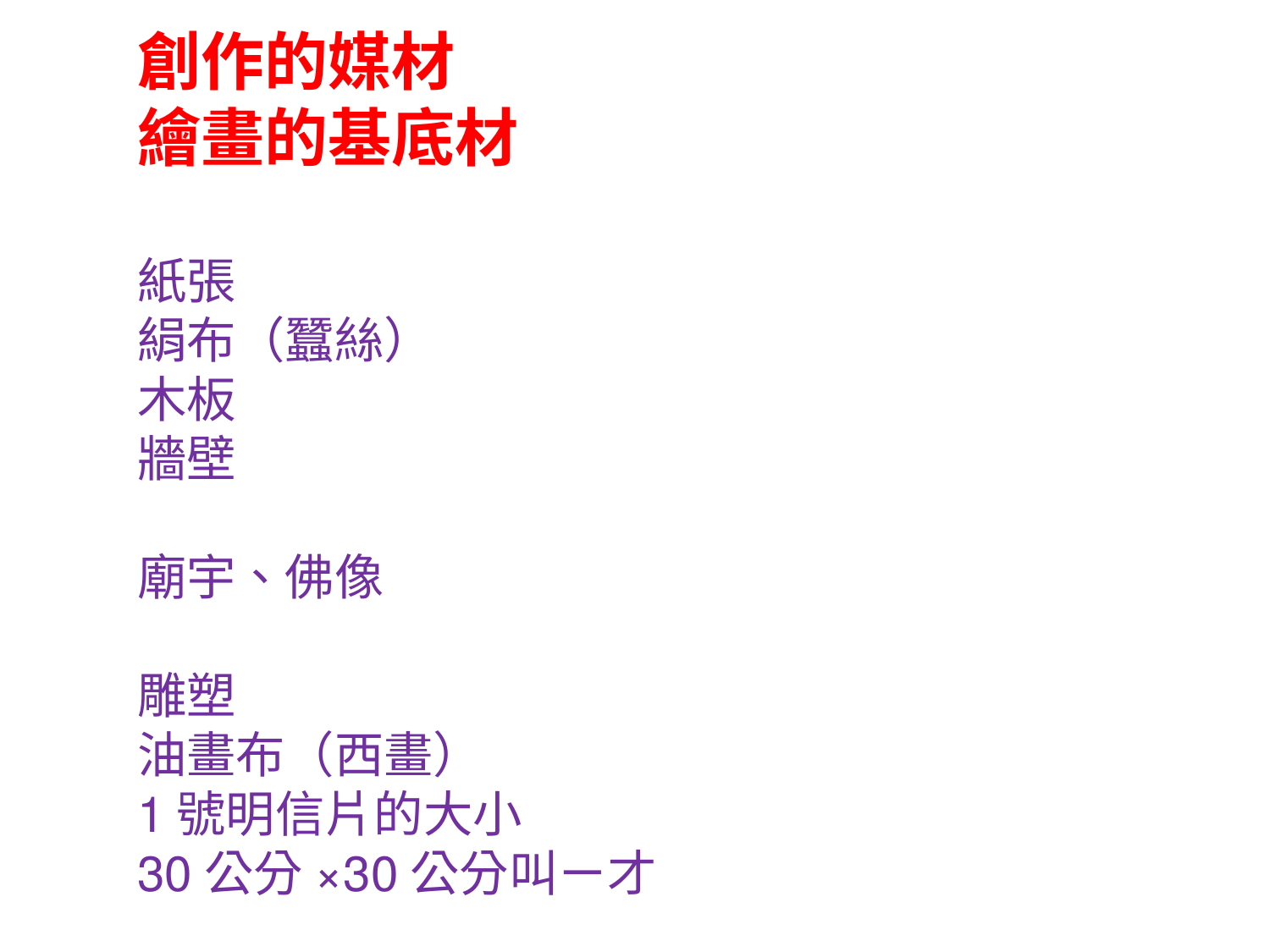

創作的媒材
繪畫的基底材

紙張
絹布（蠶絲）
木板
牆壁
廟宇、佛像
雕塑
油畫布（西畫）
1號明信片的大小
30公分×30公分叫ㄧ才